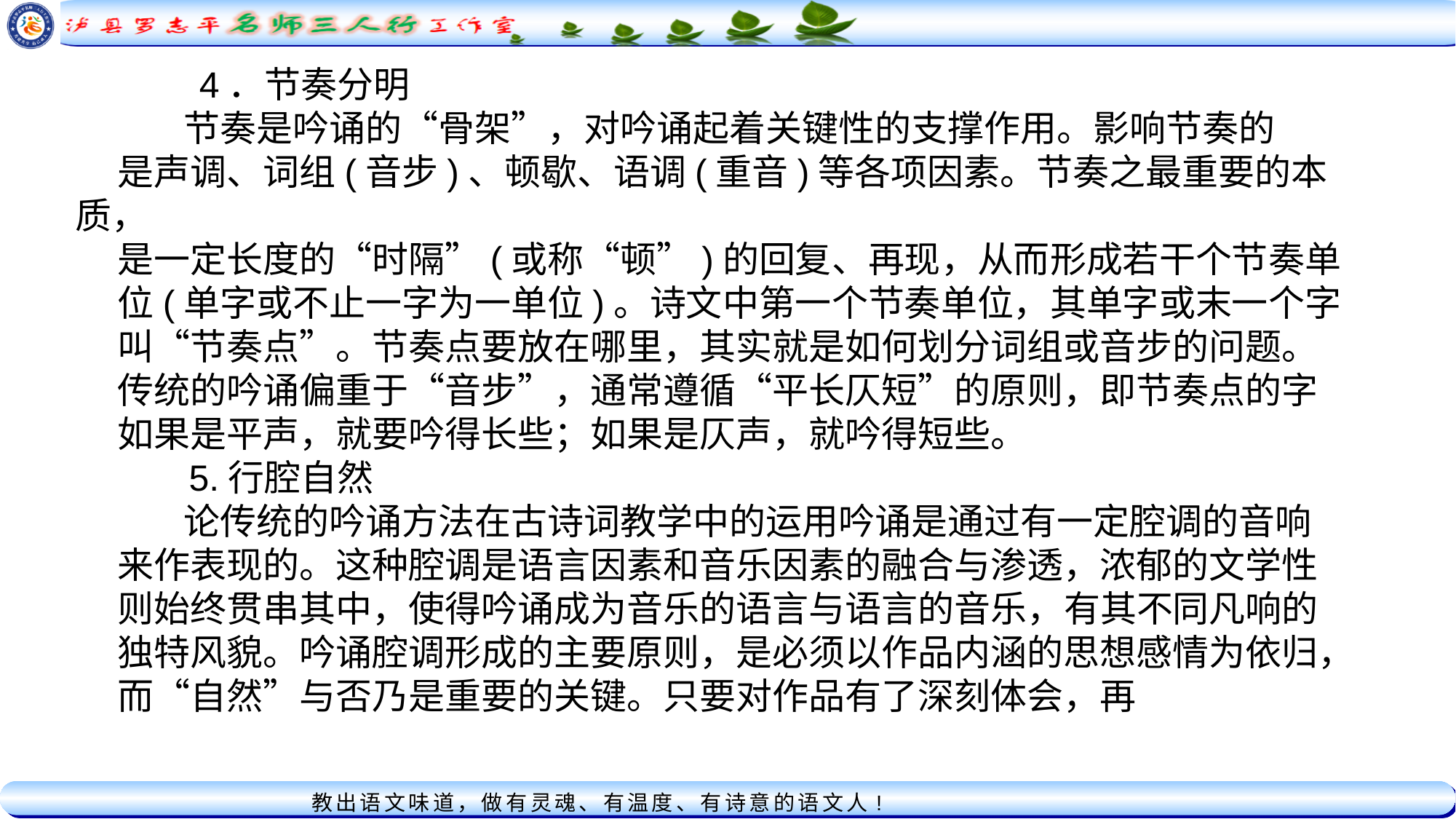

4．节奏分明
       节奏是吟诵的“骨架”，对吟诵起着关键性的支撑作用。影响节奏的
是声调、词组(音步)、顿歇、语调(重音)等各项因素。节奏之最重要的本质，
是一定长度的“时隔”(或称“顿”)的回复、再现，从而形成若干个节奏单
位(单字或不止一字为一单位)。诗文中第一个节奏单位，其单字或末一个字
叫“节奏点”。节奏点要放在哪里，其实就是如何划分词组或音步的问题。
传统的吟诵偏重于“音步”，通常遵循“平长仄短”的原则，即节奏点的字
如果是平声，就要吟得长些；如果是仄声，就吟得短些。
       5.行腔自然
       论传统的吟诵方法在古诗词教学中的运用吟诵是通过有一定腔调的音响
来作表现的。这种腔调是语言因素和音乐因素的融合与渗透，浓郁的文学性
则始终贯串其中，使得吟诵成为音乐的语言与语言的音乐，有其不同凡响的
独特风貌。吟诵腔调形成的主要原则，是必须以作品内涵的思想感情为依归，
而“自然”与否乃是重要的关键。只要对作品有了深刻体会，再